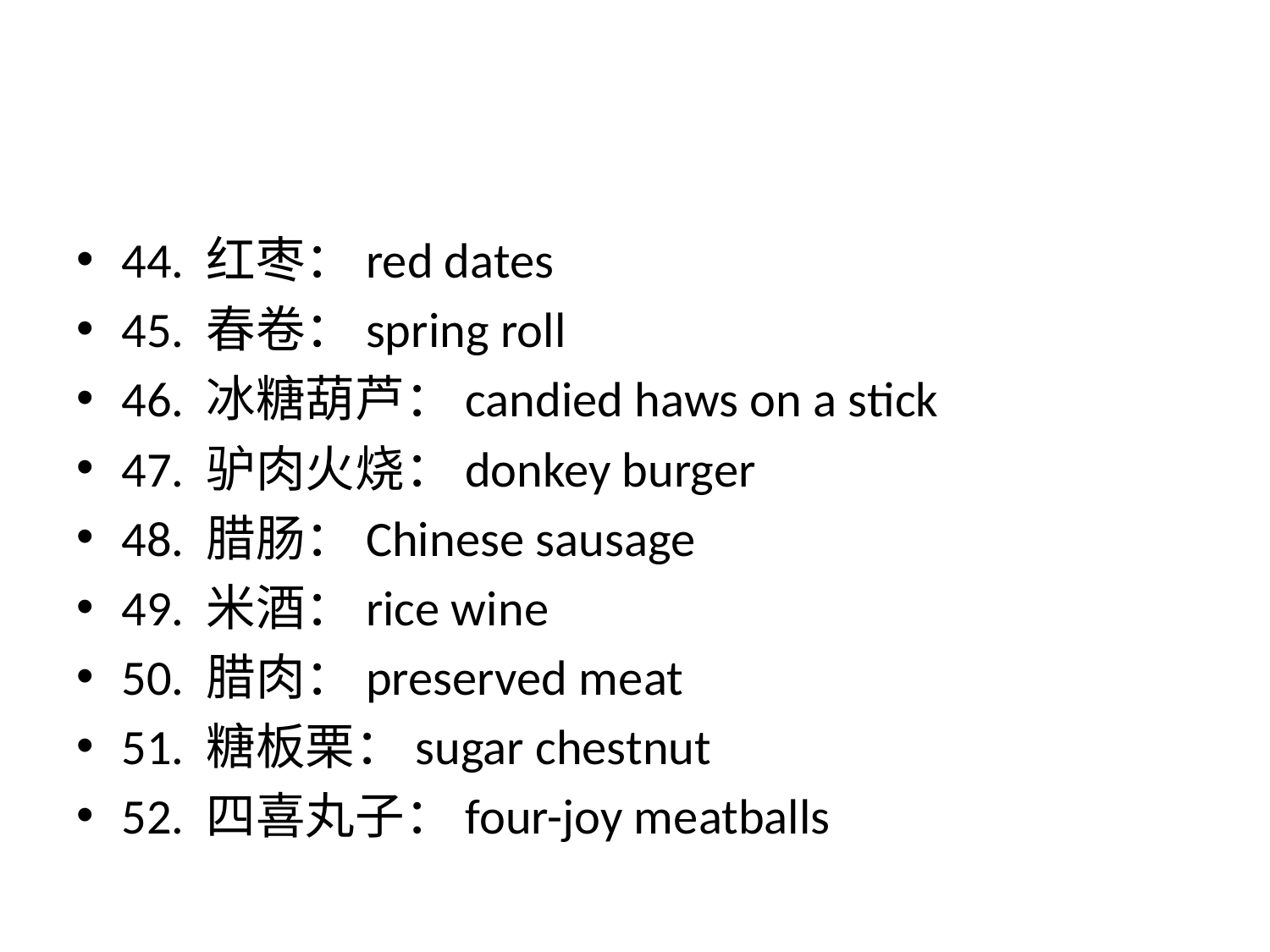

#
44. 红枣：red dates
45. 春卷：spring roll
46. 冰糖葫芦：candied haws on a stick
47. 驴肉火烧：donkey burger
48. 腊肠：Chinese sausage
49. 米酒：rice wine
50. 腊肉：preserved meat
51. 糖板栗：sugar chestnut
52. 四喜丸子：four-joy meatballs